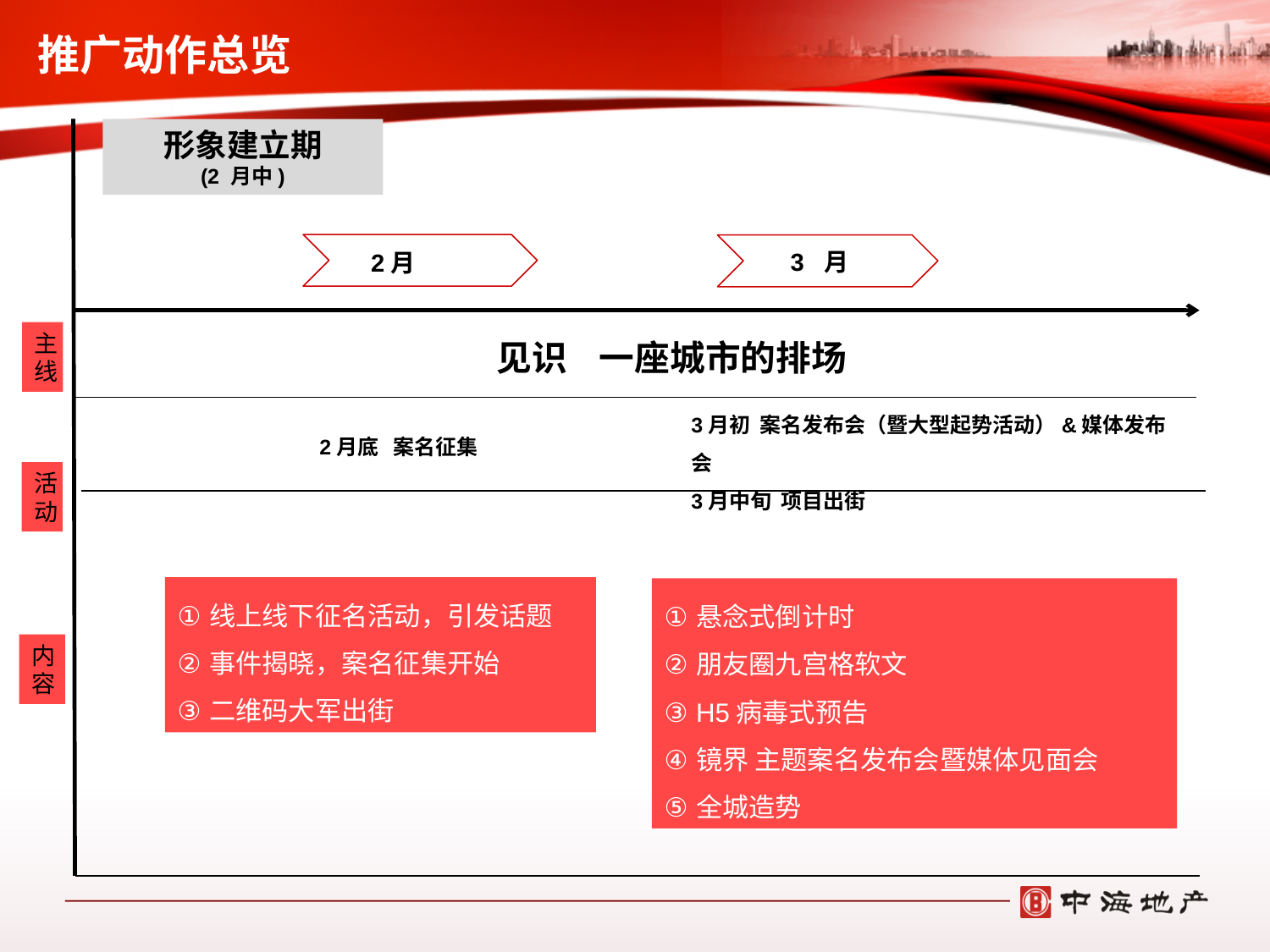

推广动作总览
形象建立期
(2 月中)

3  月
2月
主
线
见识    一座城市的排场
3月初  案名发布会（暨大型起势活动）&媒体发布会
3月中旬  项目出街
2月底   案名征集
活动
线上线下征名活动，引发话题
事件揭晓，案名征集开始
二维码大军出街
悬念式倒计时
朋友圈九宫格软文
H5病毒式预告
镜界 主题案名发布会暨媒体见面会
全城造势
内
容